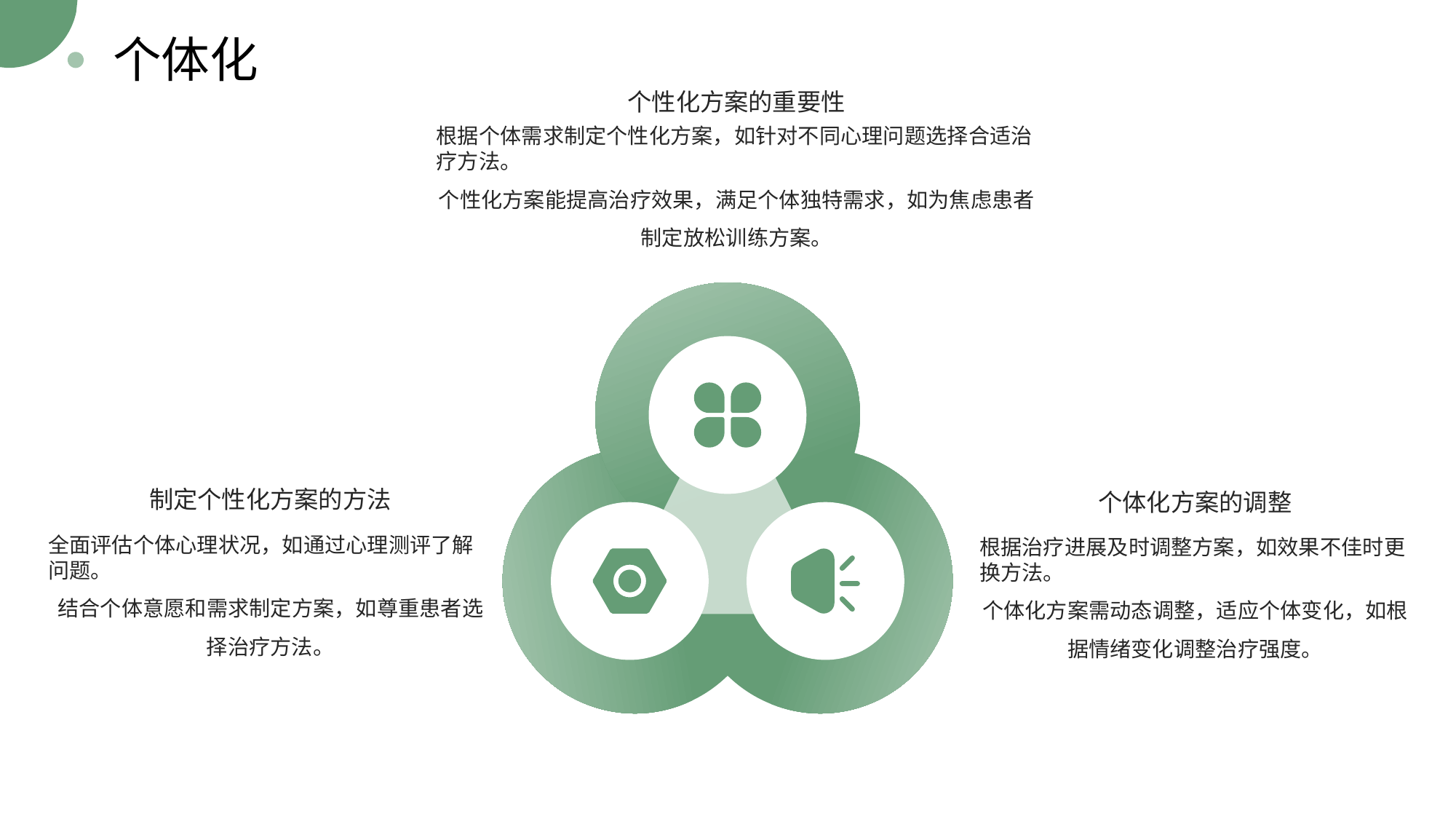

个体化

个性化方案的重要性
根据个体需求制定个性化方案，如针对不同心理问题选择合适治疗方法。
个性化方案能提高治疗效果，满足个体独特需求，如为焦虑患者制定放松训练方案。

制定个性化方案的方法
个体化方案的调整

全面评估个体心理状况，如通过心理测评了解问题。
结合个体意愿和需求制定方案，如尊重患者选择治疗方法。
根据治疗进展及时调整方案，如效果不佳时更换方法。
个体化方案需动态调整，适应个体变化，如根据情绪变化调整治疗强度。